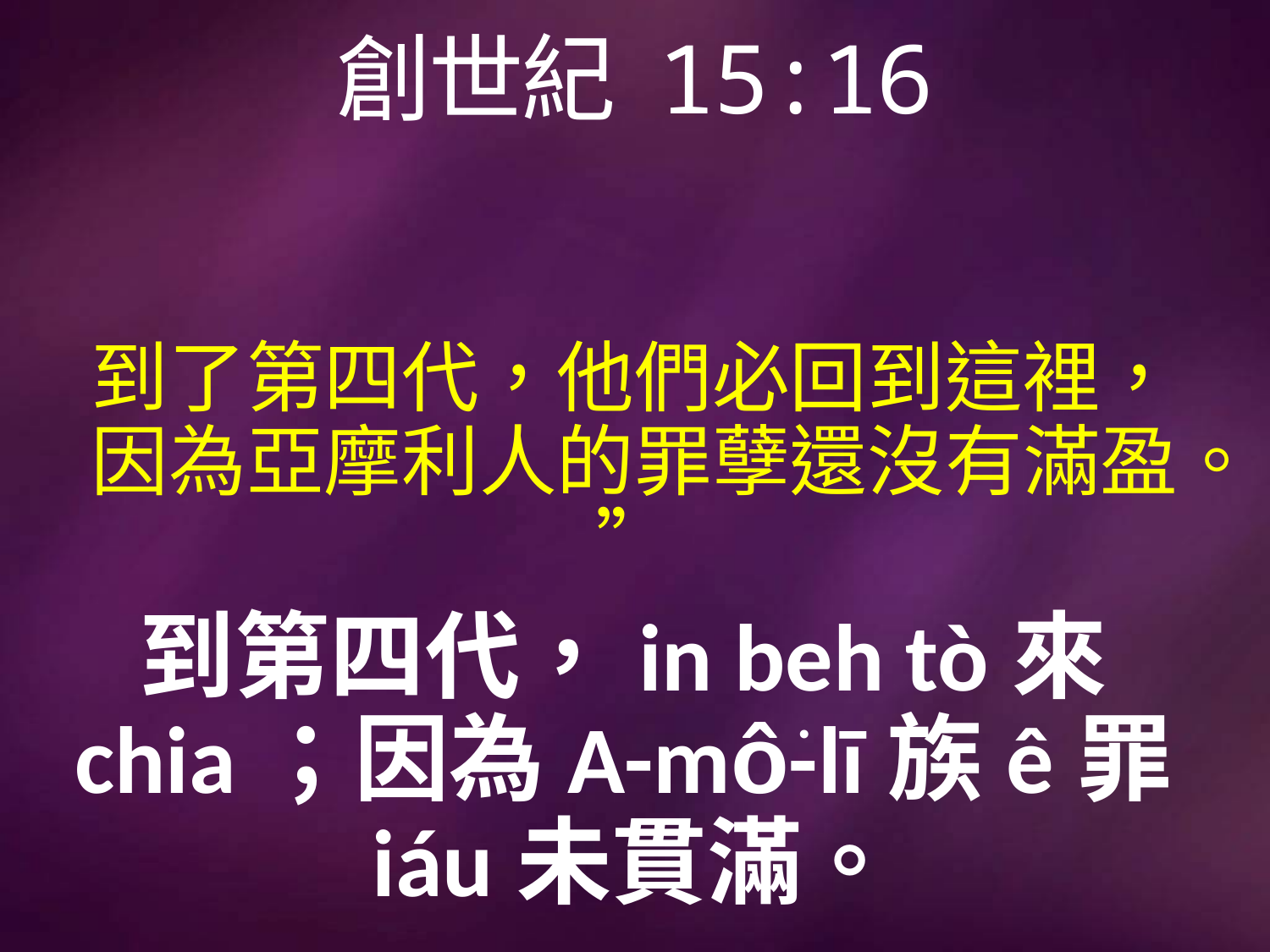

# 創世紀 15:16
到了第四代，他們必回到這裡，因為亞摩利人的罪孽還沒有滿盈。”
到第四代，in beh tò來chia；因為A-mô͘-lī族ê罪iáu未貫滿。